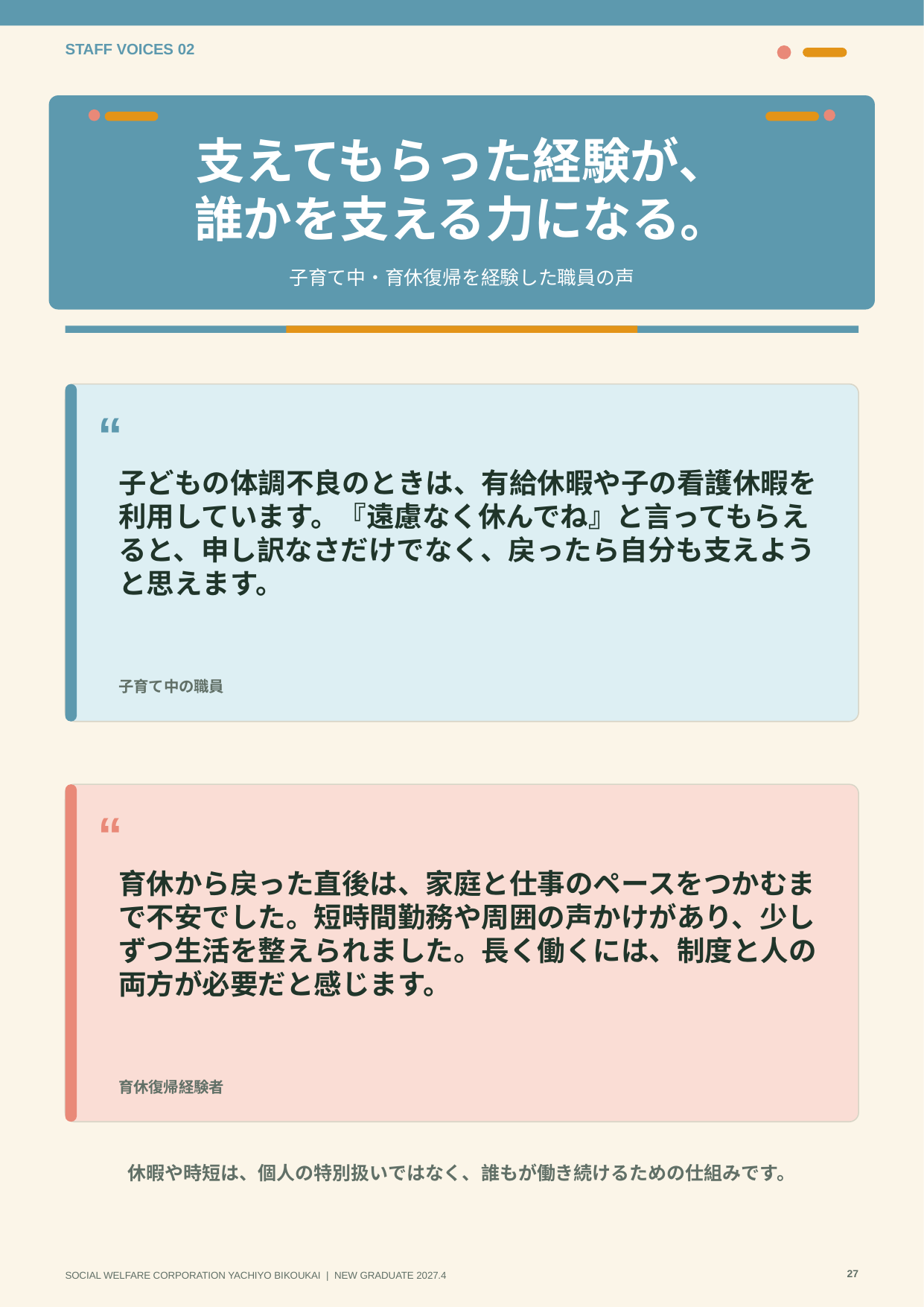

STAFF VOICES 02

支えてもらった経験が、
誰かを支える力になる。
子育て中・育休復帰を経験した職員の声

“
子どもの体調不良のときは、有給休暇や子の看護休暇を利用しています。『遠慮なく休んでね』と言ってもらえると、申し訳なさだけでなく、戻ったら自分も支えようと思えます。
子育て中の職員

“
育休から戻った直後は、家庭と仕事のペースをつかむまで不安でした。短時間勤務や周囲の声かけがあり、少しずつ生活を整えられました。長く働くには、制度と人の両方が必要だと感じます。
育休復帰経験者
休暇や時短は、個人の特別扱いではなく、誰もが働き続けるための仕組みです。
27
SOCIAL WELFARE CORPORATION YACHIYO BIKOUKAI  |  NEW GRADUATE 2027.4